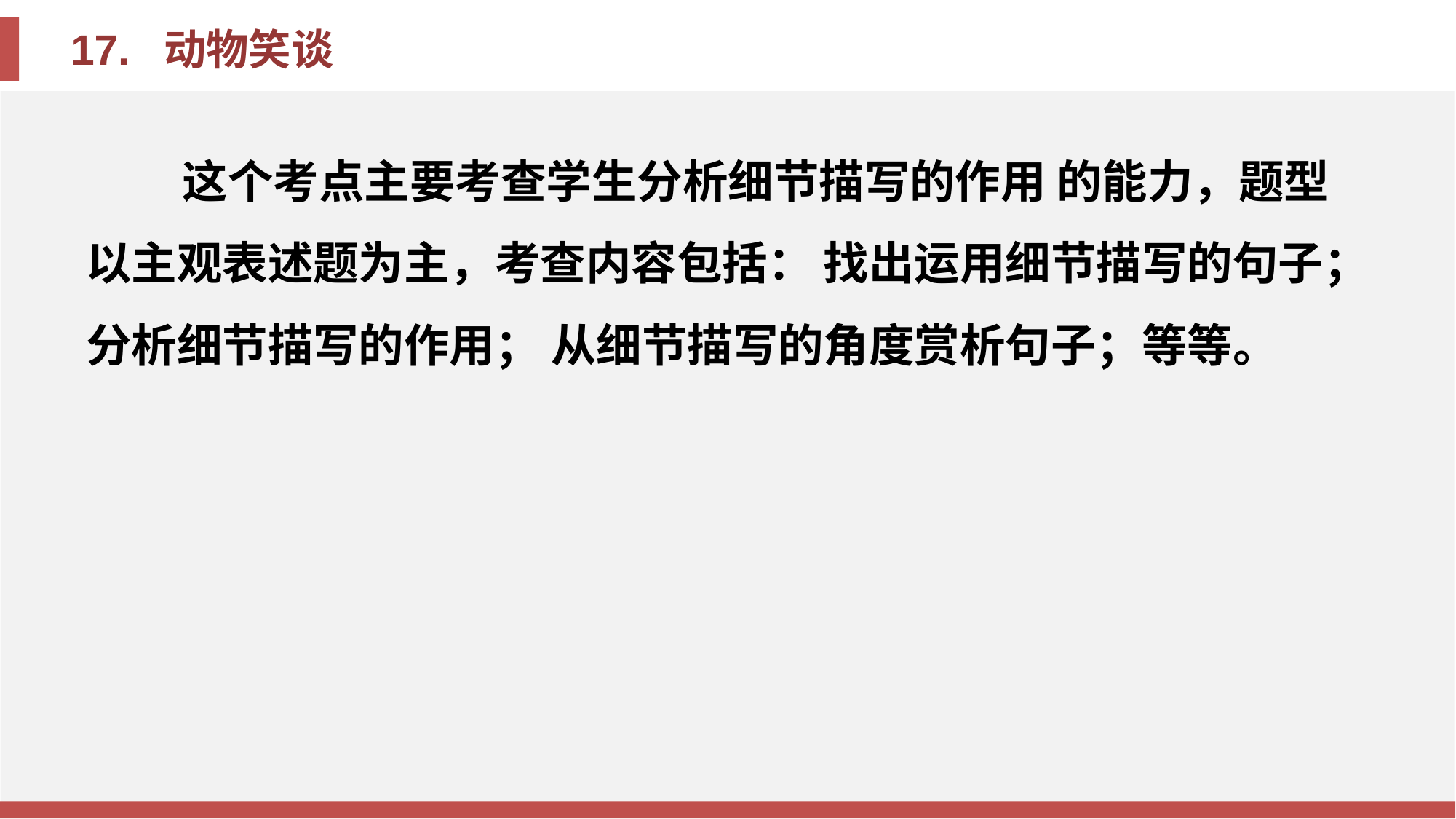

这个考点主要考查学生分析细节描写的作用 的能力，题型以主观表述题为主，考查内容包括： 找出运用细节描写的句子；分析细节描写的作用； 从细节描写的角度赏析句子；等等。